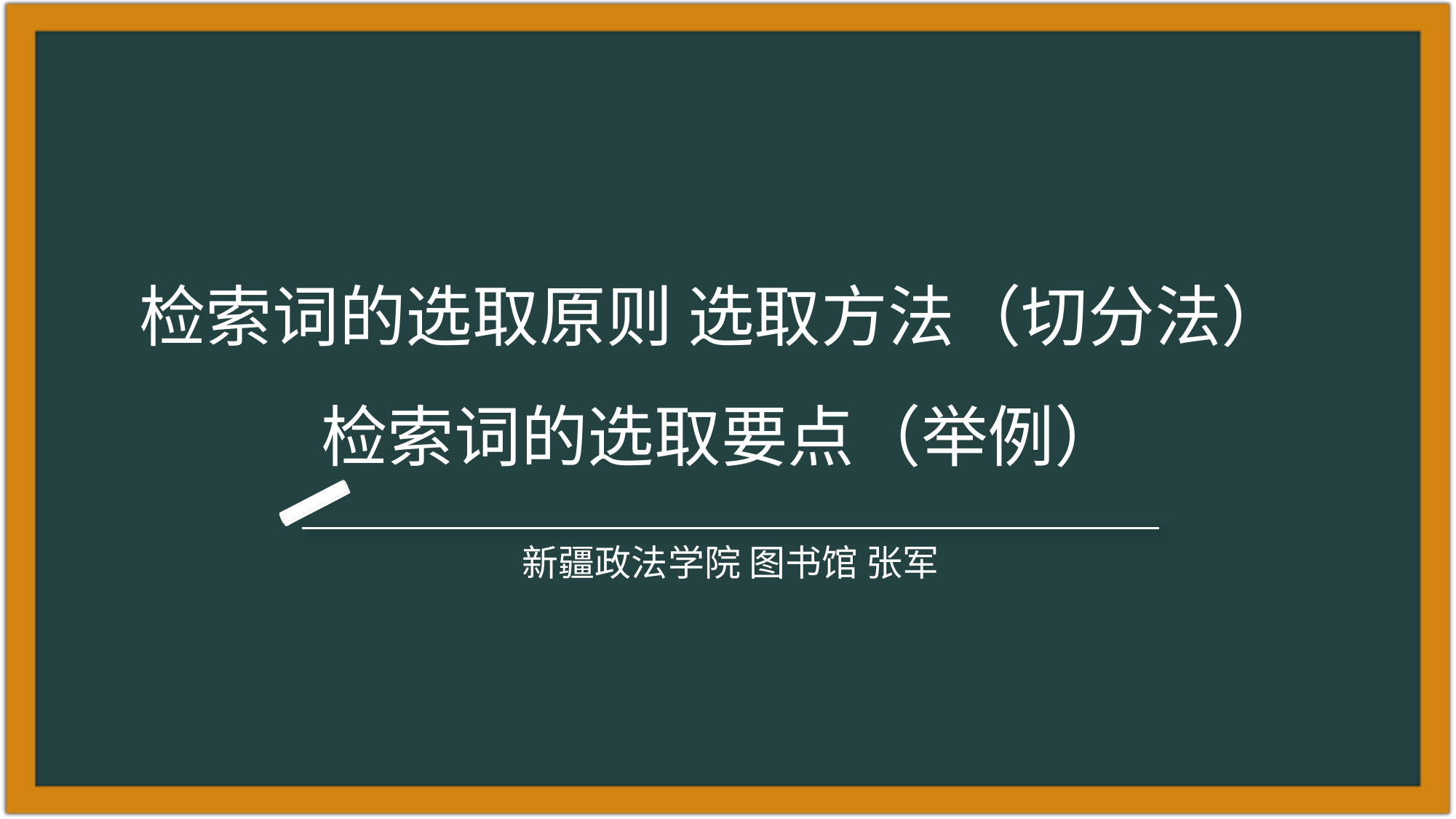

# 检索词的选取原则 选取方法（切分法） 检索词的选取要点（举例）
新疆政法学院 图书馆 张军